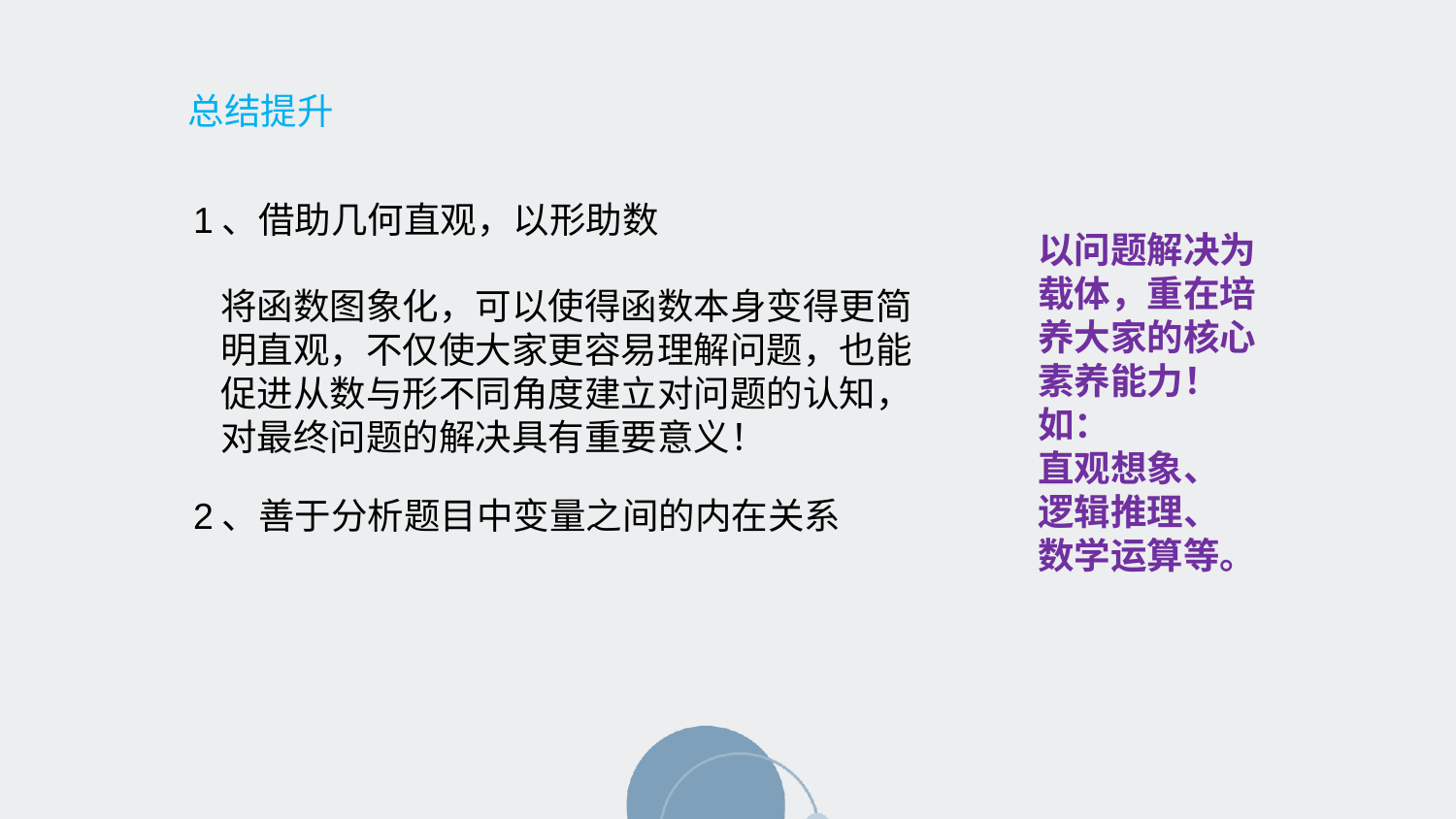

总结提升
1、借助几何直观，以形助数
以问题解决为载体，重在培养大家的核心素养能力！  如：
直观想象、
逻辑推理、
数学运算等。
将函数图象化，可以使得函数本身变得更简明直观，不仅使大家更容易理解问题，也能促进从数与形不同角度建立对问题的认知，对最终问题的解决具有重要意义！
2、善于分析题目中变量之间的内在关系